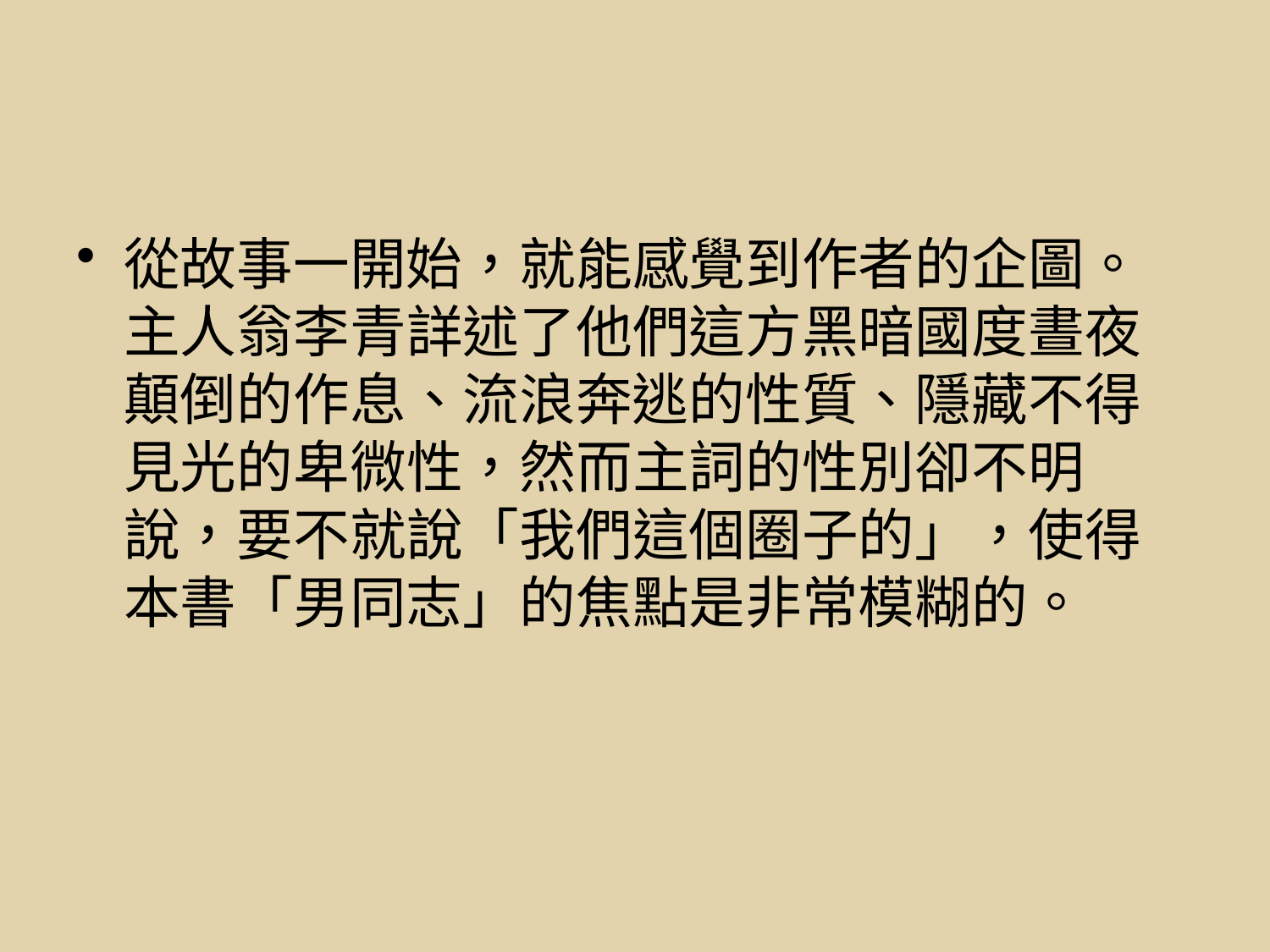

#
從故事一開始，就能感覺到作者的企圖。主人翁李青詳述了他們這方黑暗國度晝夜顛倒的作息、流浪奔逃的性質、隱藏不得見光的卑微性，然而主詞的性別卻不明說，要不就說「我們這個圈子的」，使得本書「男同志」的焦點是非常模糊的。